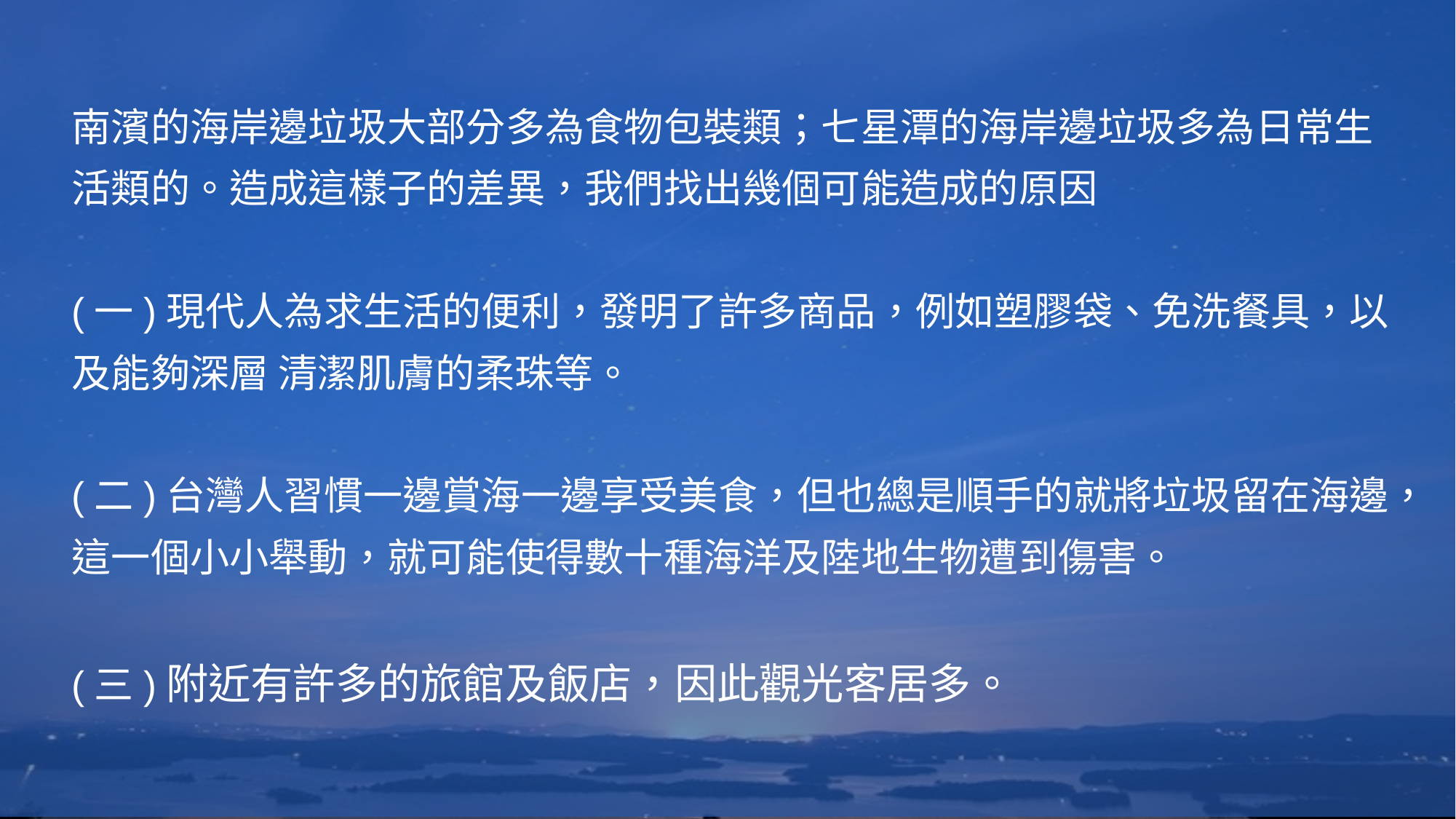

南濱的海岸邊垃圾大部分多為食物包裝類；七星潭的海岸邊垃圾多為日常生活類的。造成這樣子的差異，我們找出幾個可能造成的原因

(一)現代人為求生活的便利，發明了許多商品，例如塑膠袋、免洗餐具，以及能夠深層 清潔肌膚的柔珠等。

(二)台灣人習慣一邊賞海一邊享受美食，但也總是順手的就將垃圾留在海邊，這一個小小舉動，就可能使得數十種海洋及陸地生物遭到傷害。

(三)附近有許多的旅館及飯店，因此觀光客居多。